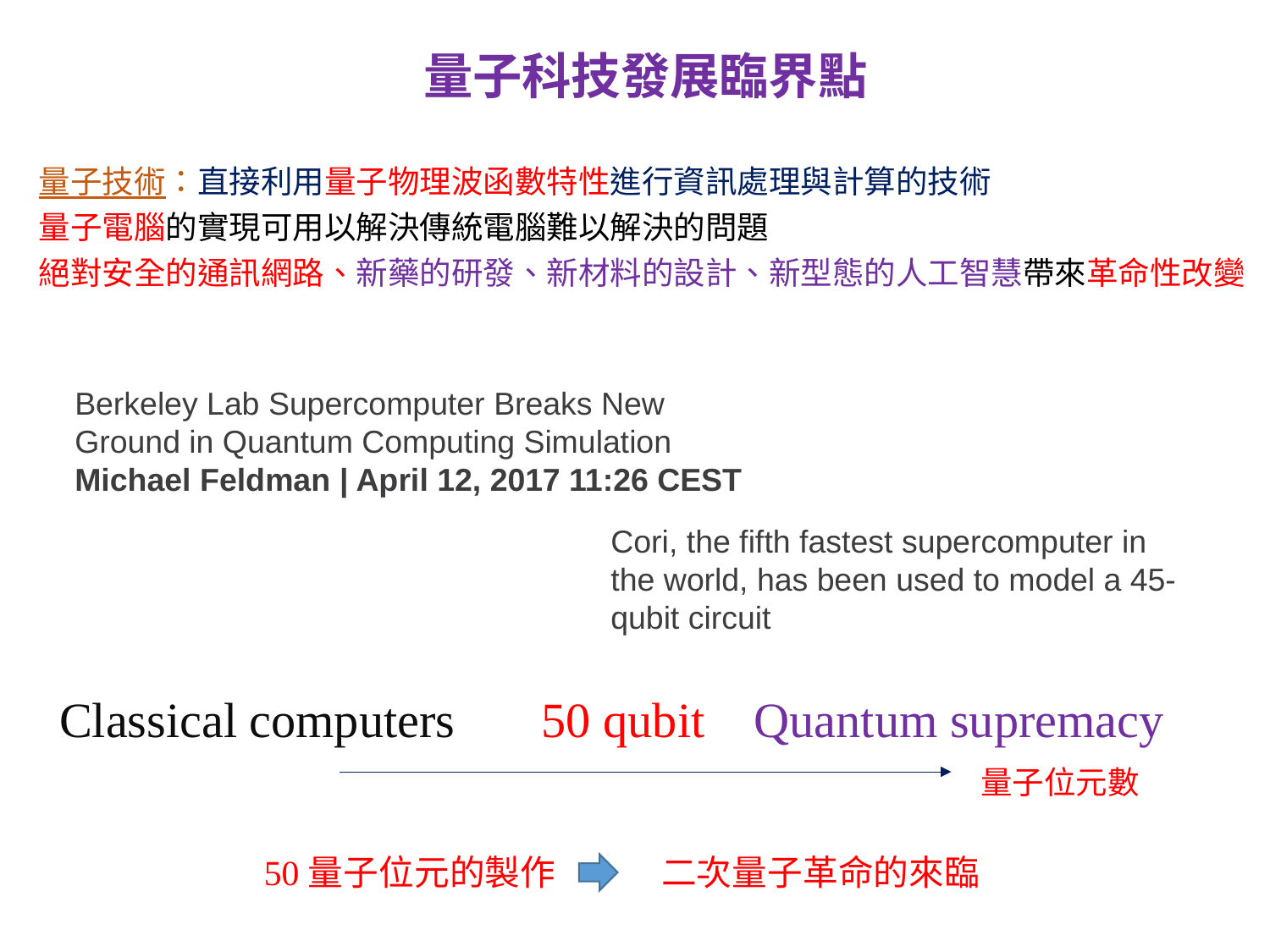

量子科技發展臨界點
量子技術：直接利用量子物理波函數特性進行資訊處理與計算的技術
量子電腦的實現可用以解決傳統電腦難以解決的問題
絕對安全的通訊網路、新藥的研發、新材料的設計、新型態的人工智慧帶來革命性改變
Berkeley Lab Supercomputer Breaks New Ground in Quantum Computing Simulation
Michael Feldman | April 12, 2017 11:26 CEST
Cori, the fifth fastest supercomputer in the world, has been used to model a 45-qubit circuit
Classical computers       50 qubit    Quantum supremacy
量子位元數
50量子位元的製作
 二次量子革命的來臨